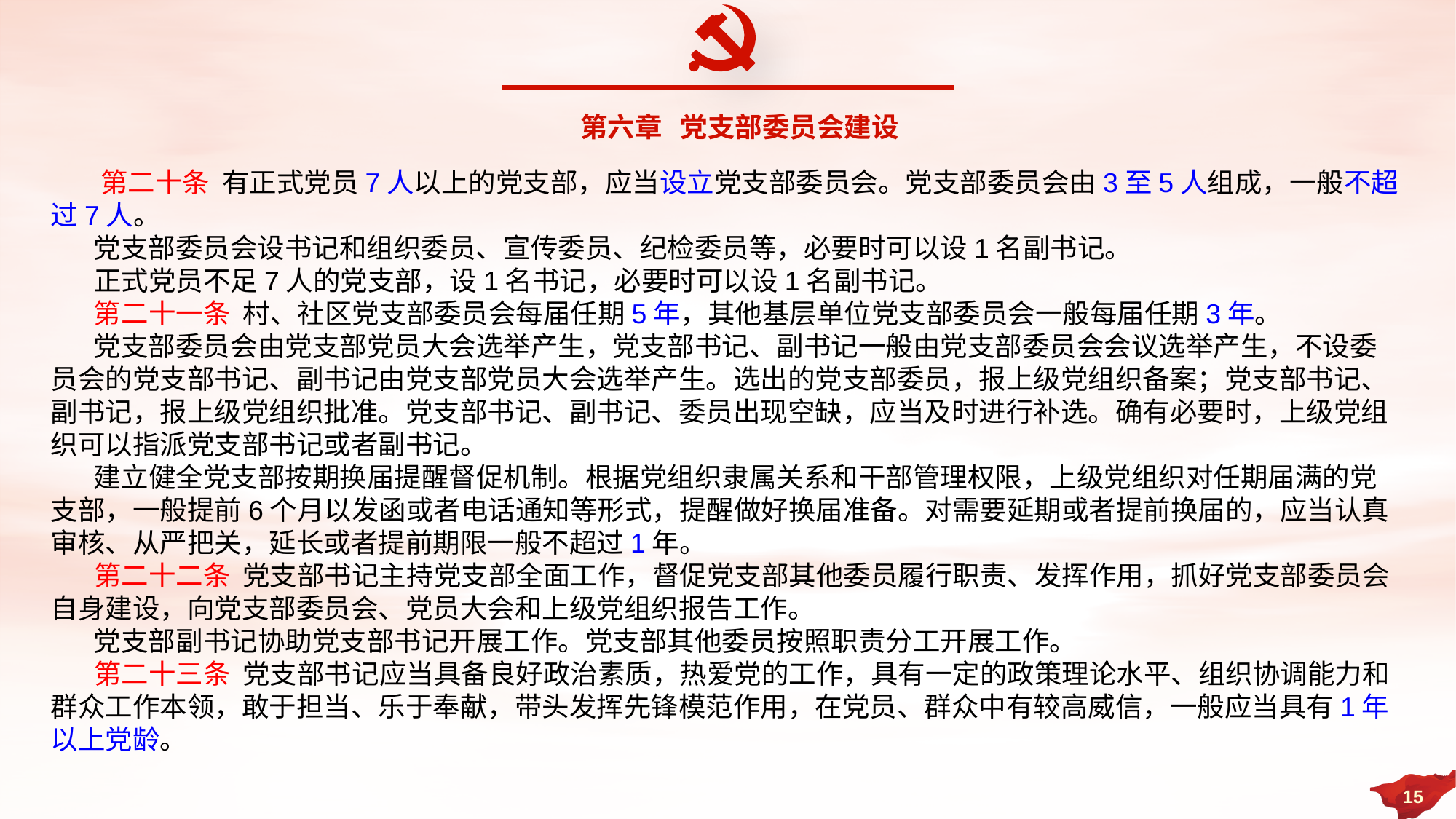

第六章   党支部委员会建设

       第二十条  有正式党员7人以上的党支部，应当设立党支部委员会。党支部委员会由3至5人组成，一般不超过7人。
       党支部委员会设书记和组织委员、宣传委员、纪检委员等，必要时可以设1名副书记。
       正式党员不足7人的党支部，设1名书记，必要时可以设1名副书记。
       第二十一条  村、社区党支部委员会每届任期5年，其他基层单位党支部委员会一般每届任期3年。
       党支部委员会由党支部党员大会选举产生，党支部书记、副书记一般由党支部委员会会议选举产生，不设委员会的党支部书记、副书记由党支部党员大会选举产生。选出的党支部委员，报上级党组织备案；党支部书记、副书记，报上级党组织批准。党支部书记、副书记、委员出现空缺，应当及时进行补选。确有必要时，上级党组织可以指派党支部书记或者副书记。
       建立健全党支部按期换届提醒督促机制。根据党组织隶属关系和干部管理权限，上级党组织对任期届满的党支部，一般提前6个月以发函或者电话通知等形式，提醒做好换届准备。对需要延期或者提前换届的，应当认真审核、从严把关，延长或者提前期限一般不超过1年。
       第二十二条  党支部书记主持党支部全面工作，督促党支部其他委员履行职责、发挥作用，抓好党支部委员会自身建设，向党支部委员会、党员大会和上级党组织报告工作。
       党支部副书记协助党支部书记开展工作。党支部其他委员按照职责分工开展工作。
       第二十三条  党支部书记应当具备良好政治素质，热爱党的工作，具有一定的政策理论水平、组织协调能力和群众工作本领，敢于担当、乐于奉献，带头发挥先锋模范作用，在党员、群众中有较高威信，一般应当具有1年以上党龄。